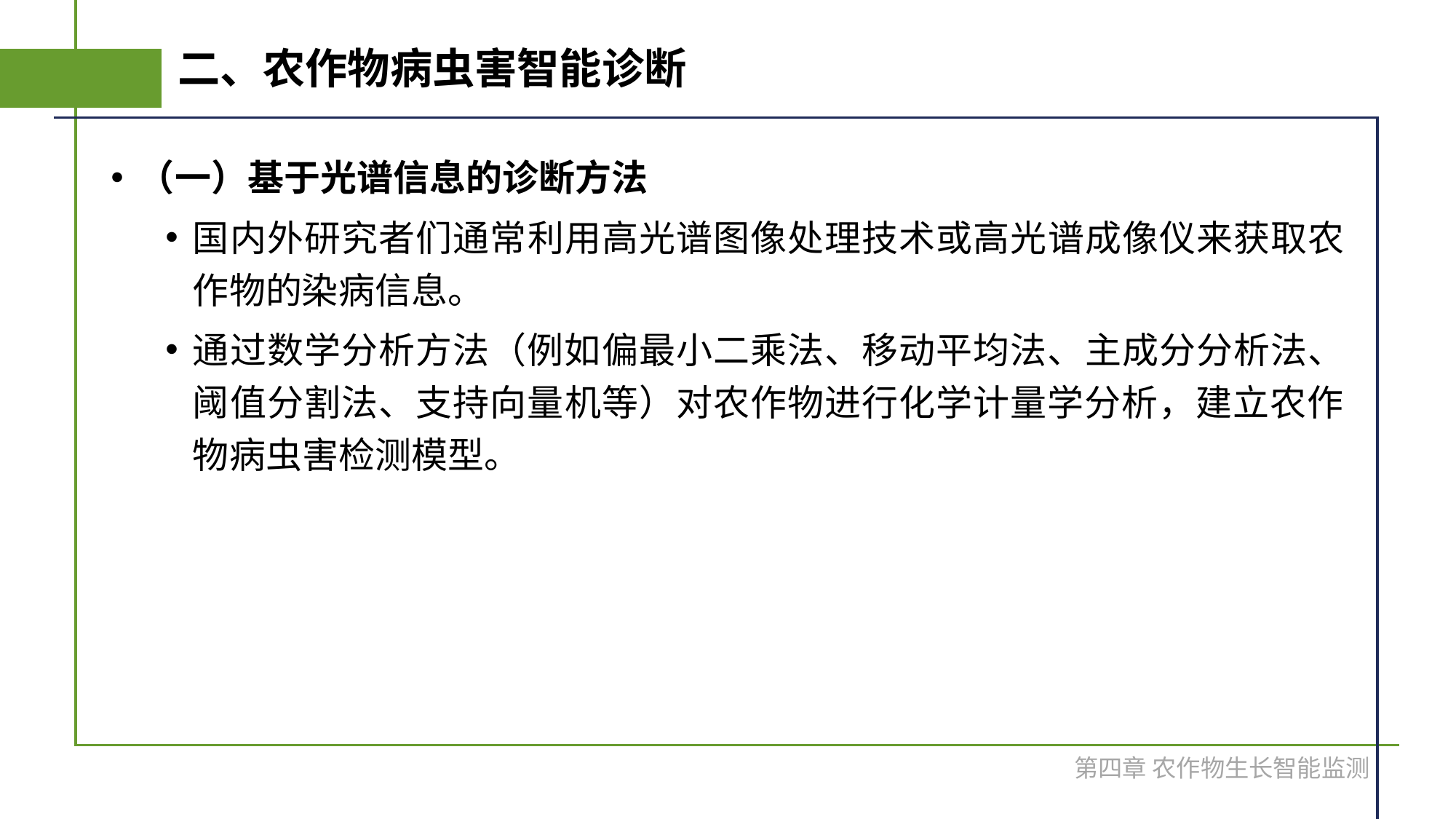

# 二、农作物病虫害智能诊断
（一）基于光谱信息的诊断方法
国内外研究者们通常利用高光谱图像处理技术或高光谱成像仪来获取农作物的染病信息。
通过数学分析方法（例如偏最小二乘法、移动平均法、主成分分析法、阈值分割法、支持向量机等）对农作物进行化学计量学分析，建立农作物病虫害检测模型。
第四章 农作物生长智能监测